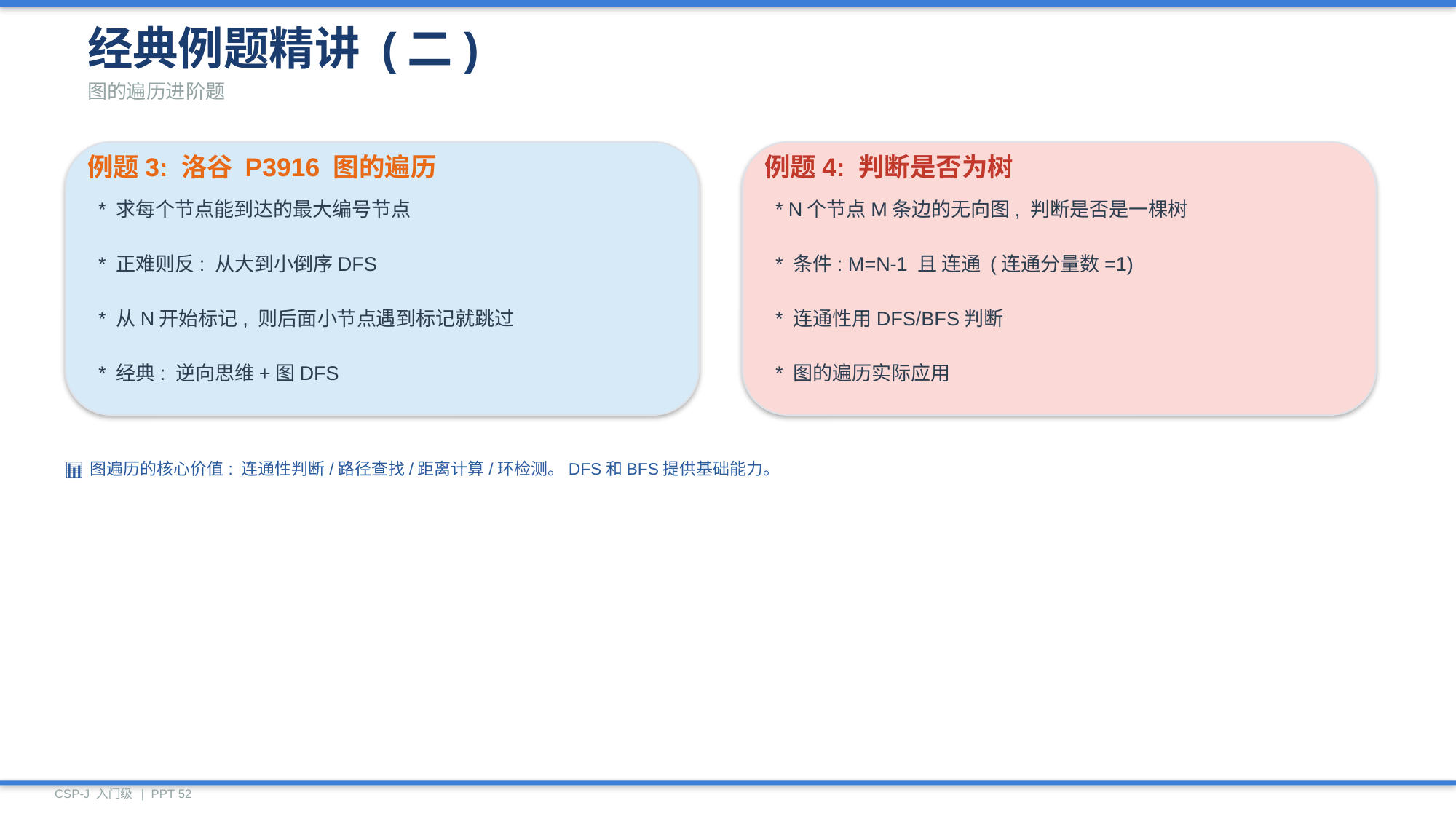

经典例题精讲 (二)
图的遍历进阶题

例题3: 洛谷 P3916 图的遍历
例题4: 判断是否为树
* 求每个节点能到达的最大编号节点
* N个节点M条边的无向图, 判断是否是一棵树
* 正难则反: 从大到小倒序DFS
* 条件: M=N-1 且 连通 (连通分量数=1)
* 从N开始标记, 则后面小节点遇到标记就跳过
* 连通性用DFS/BFS判断
* 经典: 逆向思维+图DFS
* 图的遍历实际应用
📊 图遍历的核心价值: 连通性判断/路径查找/距离计算/环检测。DFS和BFS提供基础能力。

CSP-J 入门级  |  PPT 52